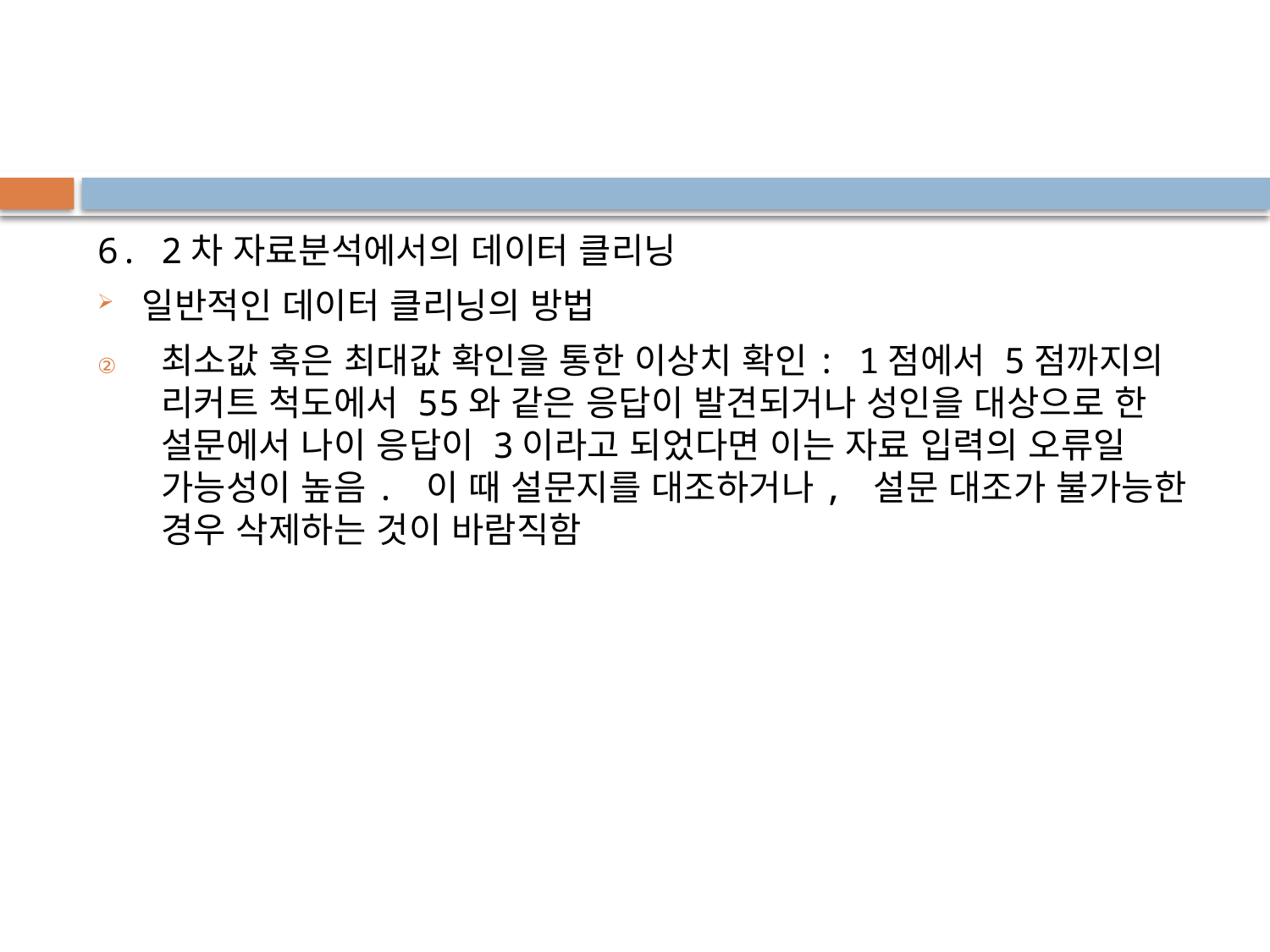

#
6. 2차 자료분석에서의 데이터 클리닝
일반적인 데이터 클리닝의 방법
최소값 혹은 최대값 확인을 통한 이상치 확인: 1점에서 5점까지의 리커트 척도에서 55와 같은 응답이 발견되거나 성인을 대상으로 한 설문에서 나이 응답이 3이라고 되었다면 이는 자료 입력의 오류일 가능성이 높음. 이 때 설문지를 대조하거나, 설문 대조가 불가능한 경우 삭제하는 것이 바람직함